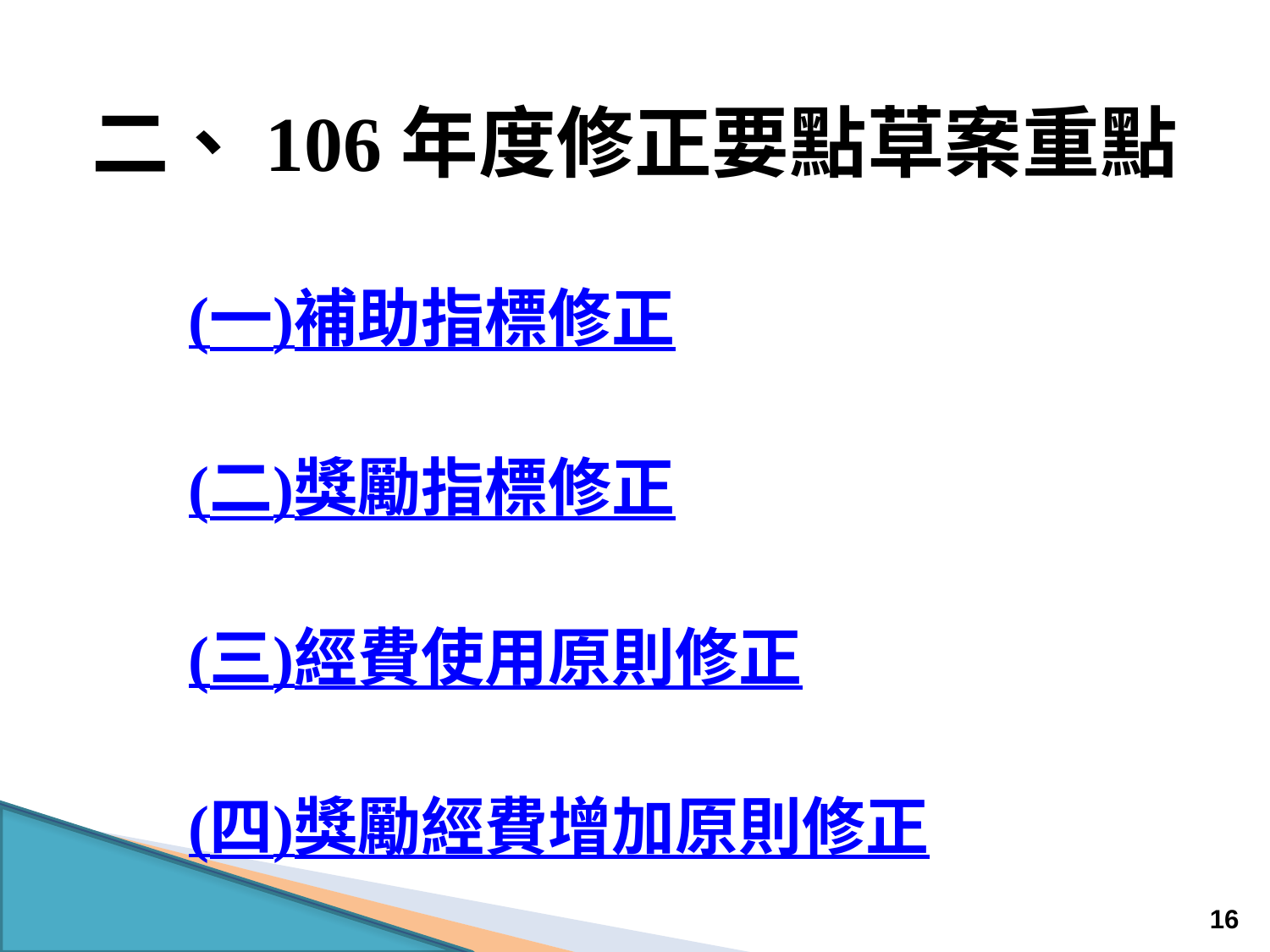

# 二、106年度修正要點草案重點
(一)補助指標修正

(二)獎勵指標修正

(三)經費使用原則修正

(四)獎勵經費增加原則修正
16